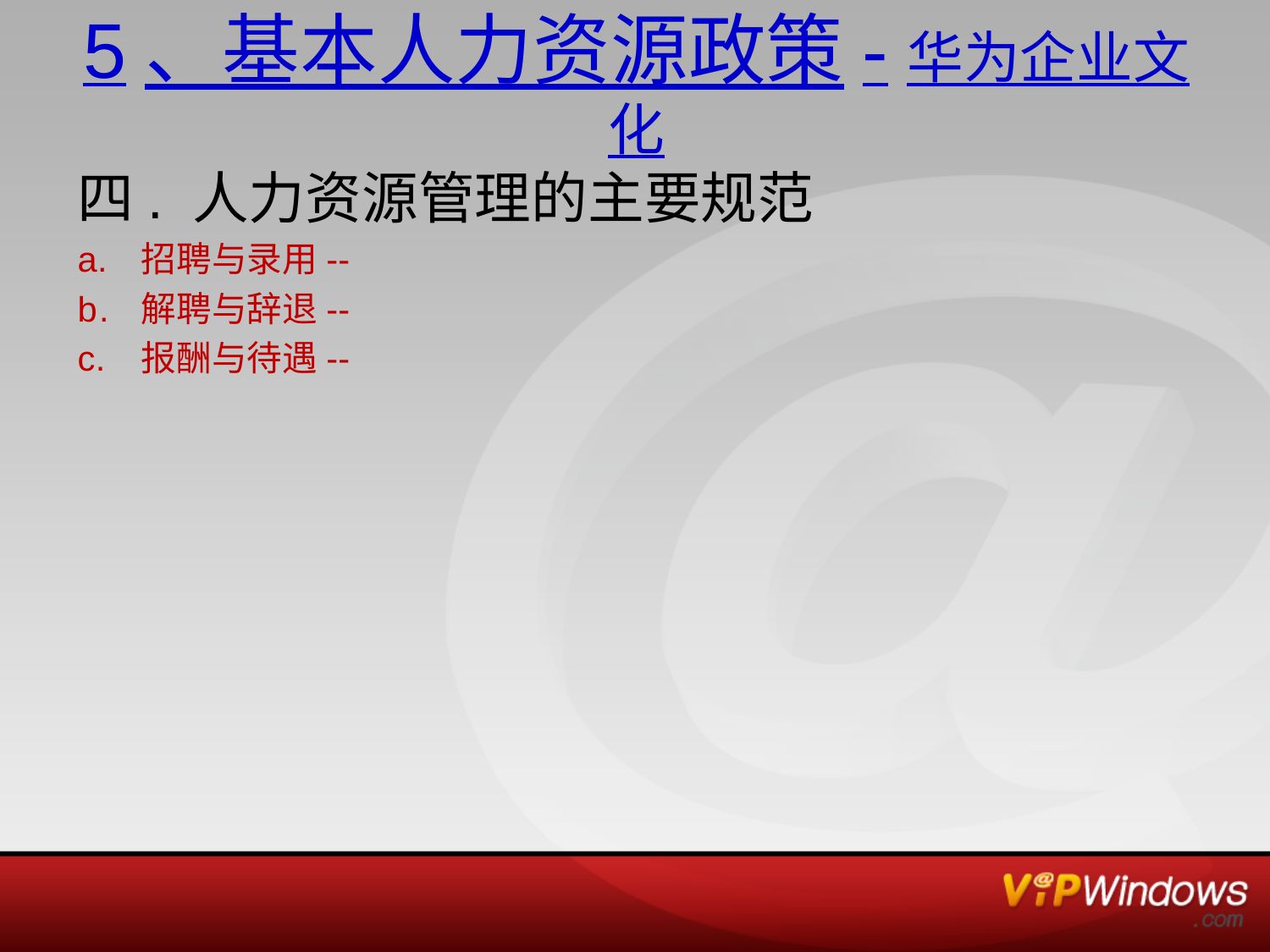

# 5、基本人力资源政策-华为企业文化
四. 人力资源管理的主要规范
招聘与录用--
解聘与辞退--
报酬与待遇--